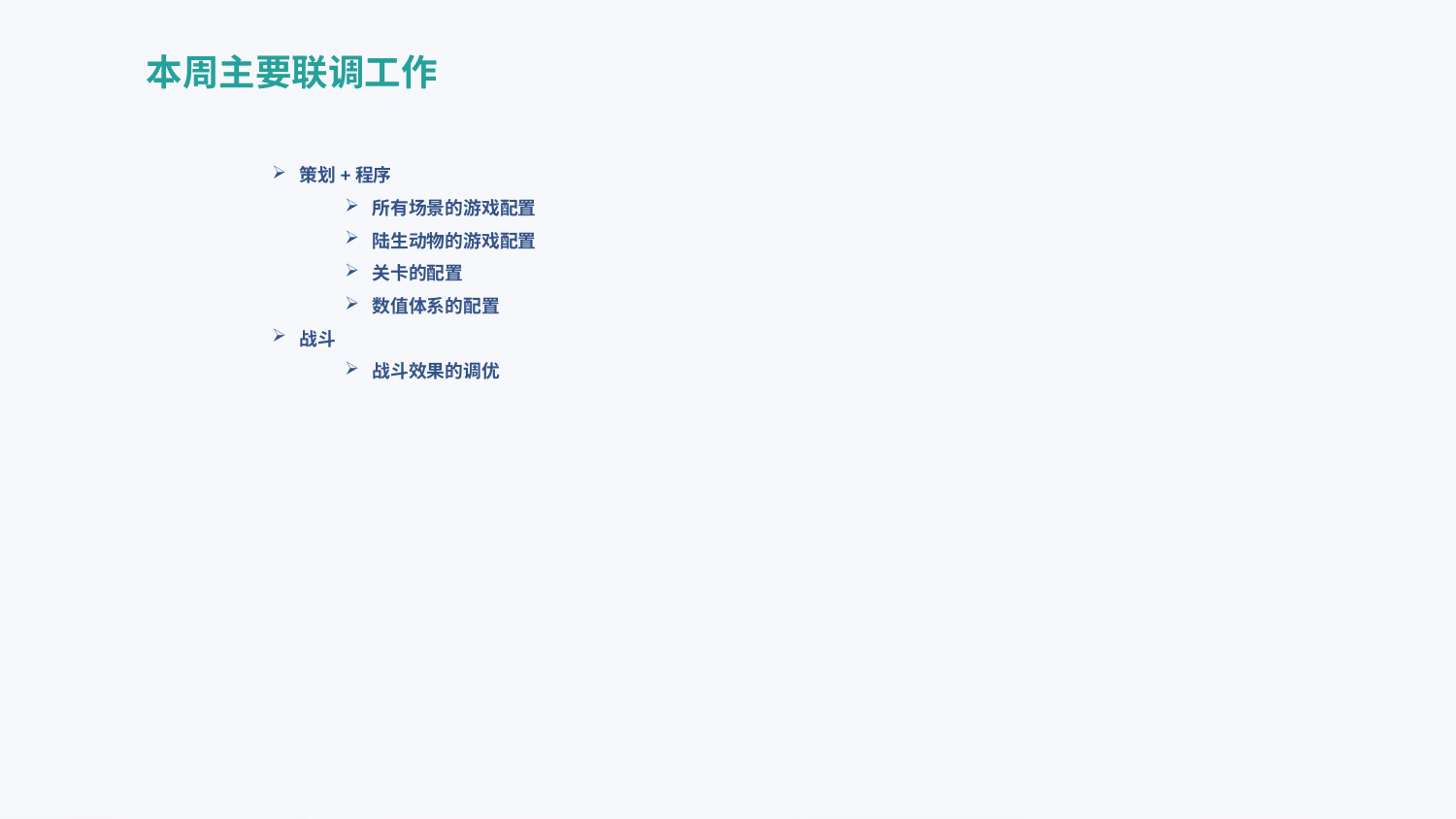

本周主要联调工作
策划+程序
所有场景的游戏配置
陆生动物的游戏配置
关卡的配置
数值体系的配置
战斗
战斗效果的调优